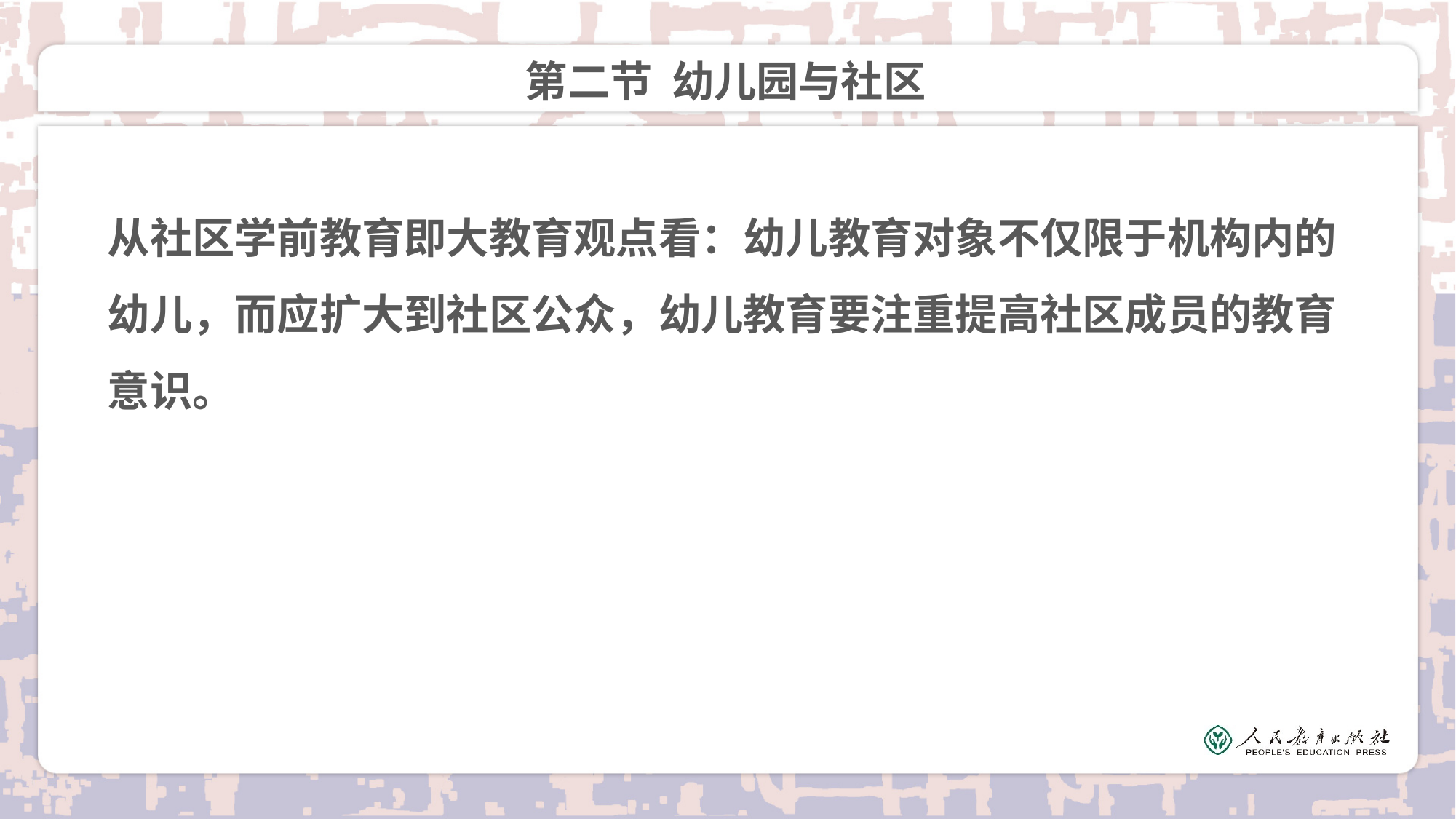

# 第二节  幼儿园与社区
从社区学前教育即大教育观点看：幼儿教育对象不仅限于机构内的幼儿，而应扩大到社区公众，幼儿教育要注重提高社区成员的教育意识。